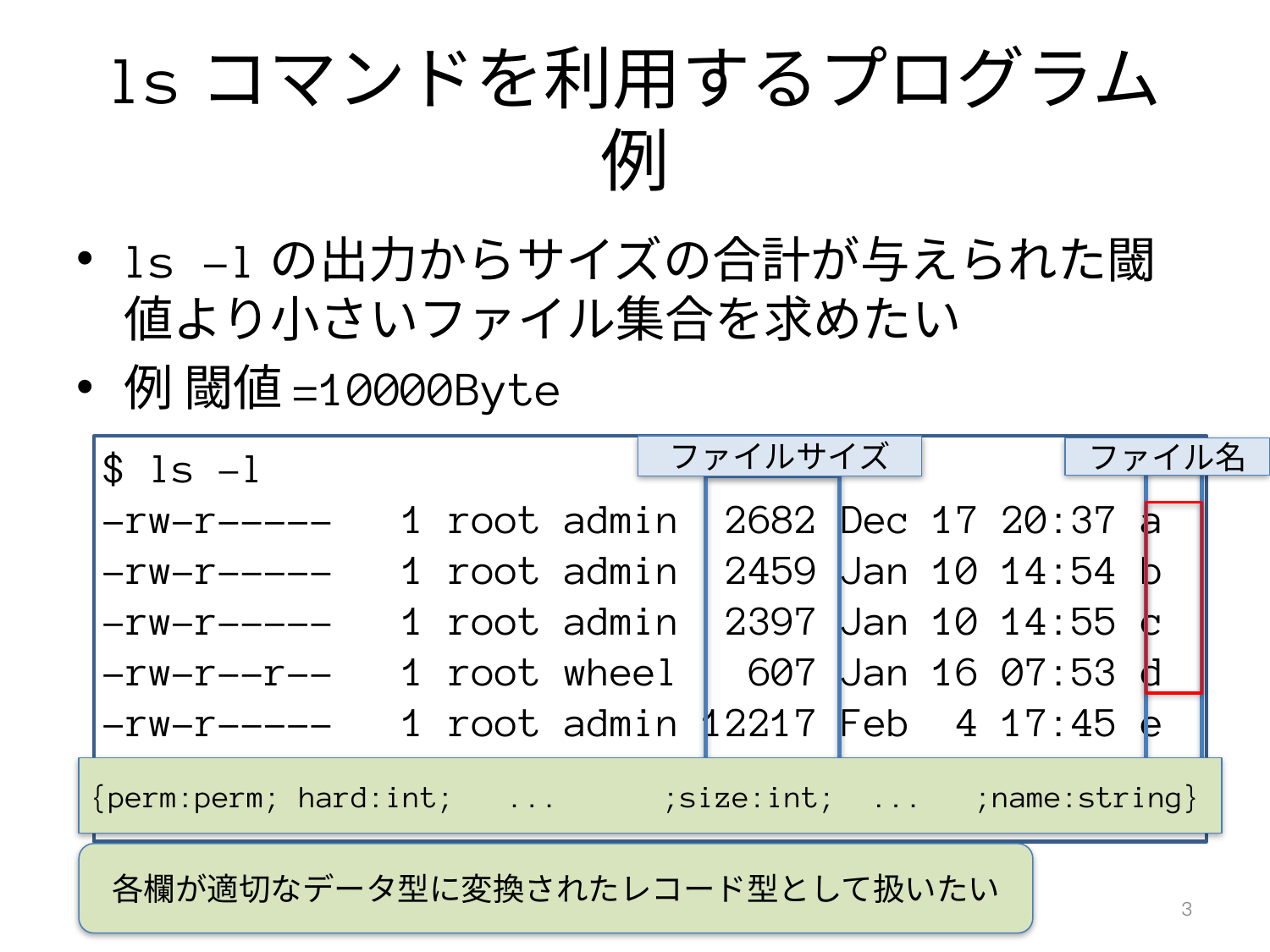

# lsコマンドを利用するプログラム例
ls -lの出力からサイズの合計が与えられた閾値より小さいファイル集合を求めたい
例 閾値=10000Byte
$ ls –l
-rw-r-----   1 root admin  2682 Dec 17 20:37 a
-rw-r-----   1 root admin  2459 Jan 10 14:54 b
-rw-r-----   1 root admin  2397 Jan 10 14:55 c
-rw-r--r--   1 root wheel   607 Jan 16 07:53 d
-rw-r-----   1 root admin 12217 Feb  4 17:45 e
-rw-r-----   1 root admin 12986 Feb  5 00:02 f

ファイルサイズ
ファイル名

{perm:perm; hard:int;   ...      ;size:int;  ...   ;name:string}
各欄が適切なデータ型に変換されたレコード型として扱いたい
3